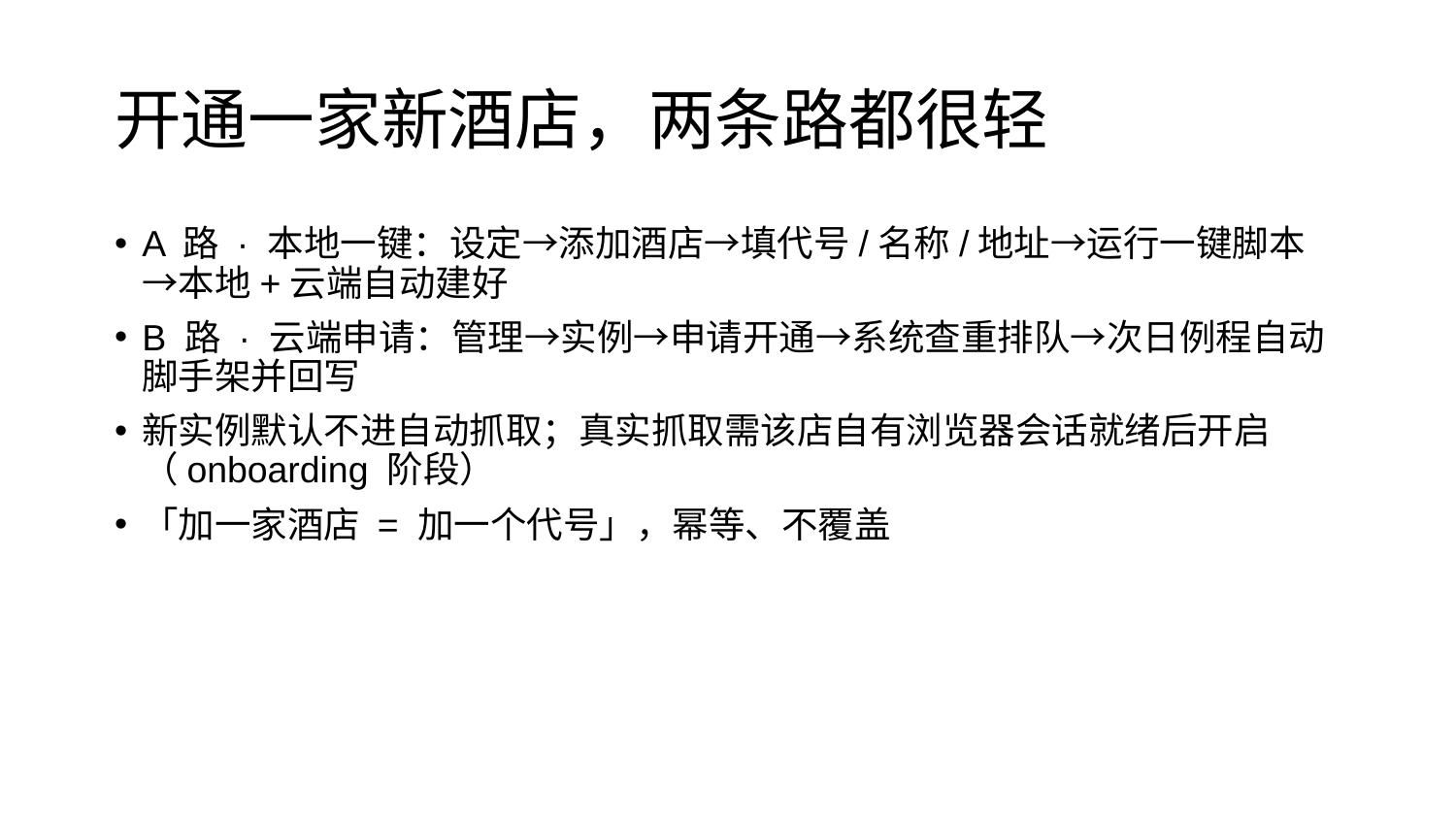

# 开通一家新酒店，两条路都很轻
A 路 · 本地一键：设定→添加酒店→填代号/名称/地址→运行一键脚本→本地+云端自动建好
B 路 · 云端申请：管理→实例→申请开通→系统查重排队→次日例程自动脚手架并回写
新实例默认不进自动抓取；真实抓取需该店自有浏览器会话就绪后开启（onboarding 阶段）
「加一家酒店 = 加一个代号」，幂等、不覆盖